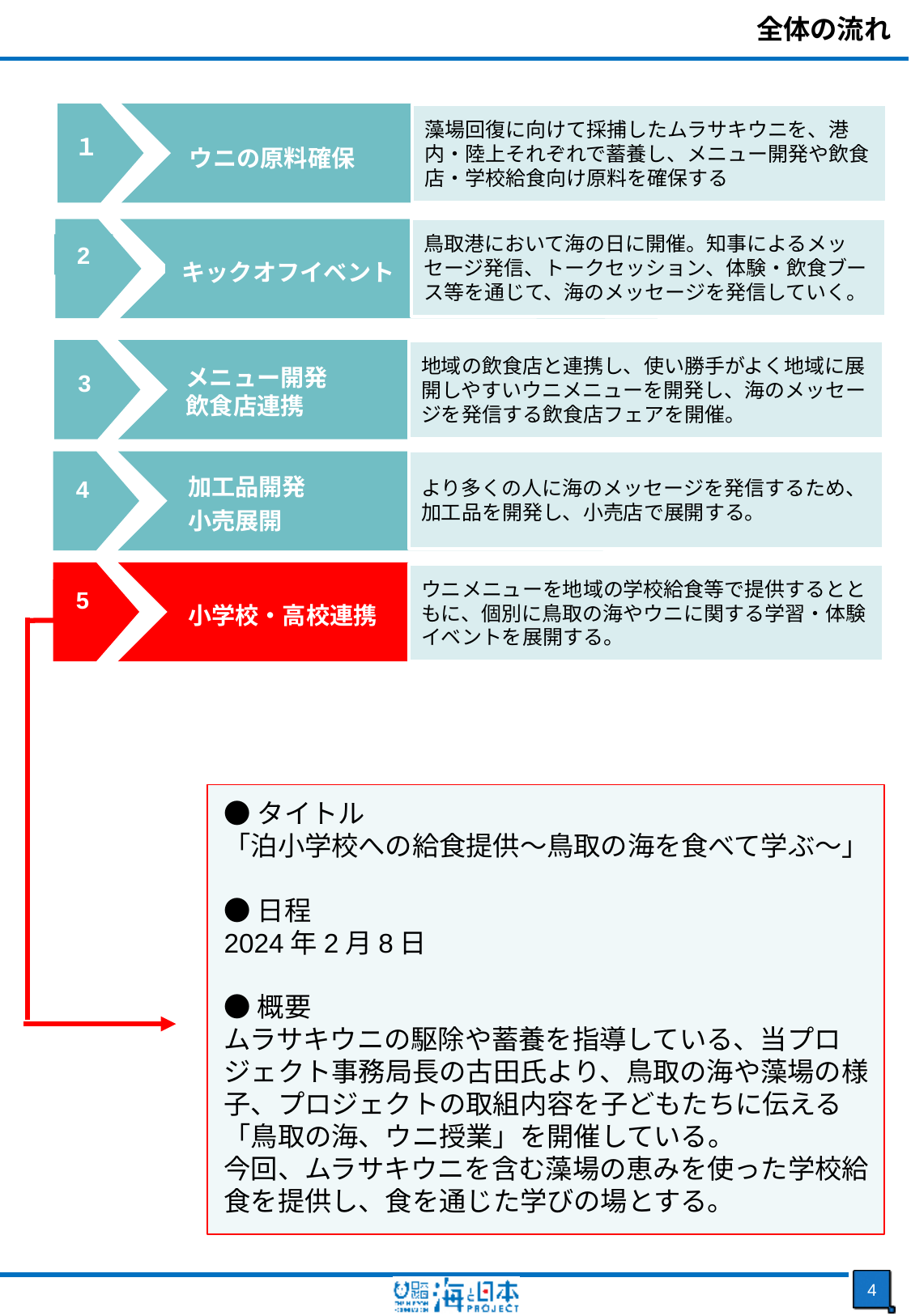

全体の流れ

ウニの原料確保
１
藻場回復に向けて採捕したムラサキウニを、港内・陸上それぞれで蓄養し、メニュー開発や飲食店・学校給食向け原料を確保する

鳥取港において海の日に開催。知事によるメッセージ発信、トークセッション、体験・飲食ブース等を通じて、海のメッセージを発信していく。

キックオフイベント
2

メニュー開発
飲食店連携
3
地域の飲食店と連携し、使い勝手がよく地域に展開しやすいウニメニューを開発し、海のメッセージを発信する飲食店フェアを開催。
より多くの人に海のメッセージを発信するため、加工品を開発し、小売店で展開する。

加工品開発
小売展開
4

小学校・高校連携
5
ウニメニューを地域の学校給食等で提供するとともに、個別に鳥取の海やウニに関する学習・体験イベントを展開する。

●タイトル
「泊小学校への給食提供～鳥取の海を食べて学ぶ～」

●日程
2024年2月8日

●概要
ムラサキウニの駆除や蓄養を指導している、当プロジェクト事務局長の古田氏より、鳥取の海や藻場の様子、プロジェクトの取組内容を子どもたちに伝える「鳥取の海、ウニ授業」を開催している。
今回、ムラサキウニを含む藻場の恵みを使った学校給食を提供し、食を通じた学びの場とする。
4